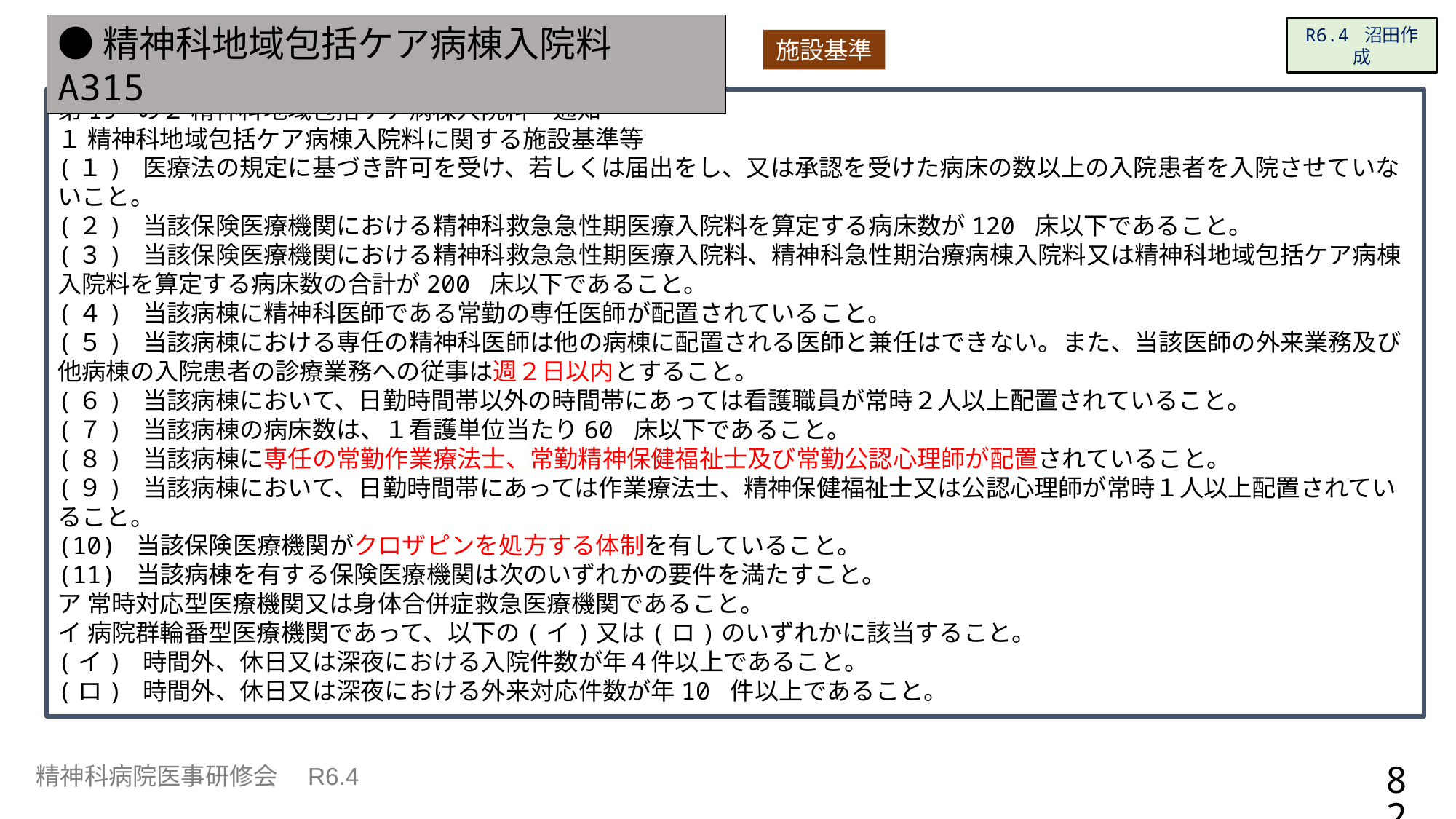

●精神科地域包括ケア病棟入院料 A315
R6.4 沼田作成
施設基準
第19 の２ 精神科地域包括ケア病棟入院料　通知
１ 精神科地域包括ケア病棟入院料に関する施設基準等
(１) 医療法の規定に基づき許可を受け、若しくは届出をし、又は承認を受けた病床の数以上の入院患者を入院させていないこと。
(２) 当該保険医療機関における精神科救急急性期医療入院料を算定する病床数が120 床以下であること。
(３) 当該保険医療機関における精神科救急急性期医療入院料、精神科急性期治療病棟入院料又は精神科地域包括ケア病棟入院料を算定する病床数の合計が200 床以下であること。
(４) 当該病棟に精神科医師である常勤の専任医師が配置されていること。
(５) 当該病棟における専任の精神科医師は他の病棟に配置される医師と兼任はできない。また、当該医師の外来業務及び他病棟の入院患者の診療業務への従事は週２日以内とすること。
(６) 当該病棟において、日勤時間帯以外の時間帯にあっては看護職員が常時２人以上配置されていること。
(７) 当該病棟の病床数は、１看護単位当たり60 床以下であること。
(８) 当該病棟に専任の常勤作業療法士、常勤精神保健福祉士及び常勤公認心理師が配置されていること。
(９) 当該病棟において、日勤時間帯にあっては作業療法士、精神保健福祉士又は公認心理師が常時１人以上配置されていること。
(10) 当該保険医療機関がクロザピンを処方する体制を有していること。
(11) 当該病棟を有する保険医療機関は次のいずれかの要件を満たすこと。
ア 常時対応型医療機関又は身体合併症救急医療機関であること。
イ 病院群輪番型医療機関であって、以下の(イ)又は(ロ)のいずれかに該当すること。
(イ) 時間外、休日又は深夜における入院件数が年４件以上であること。
(ロ) 時間外、休日又は深夜における外来対応件数が年10 件以上であること。

82